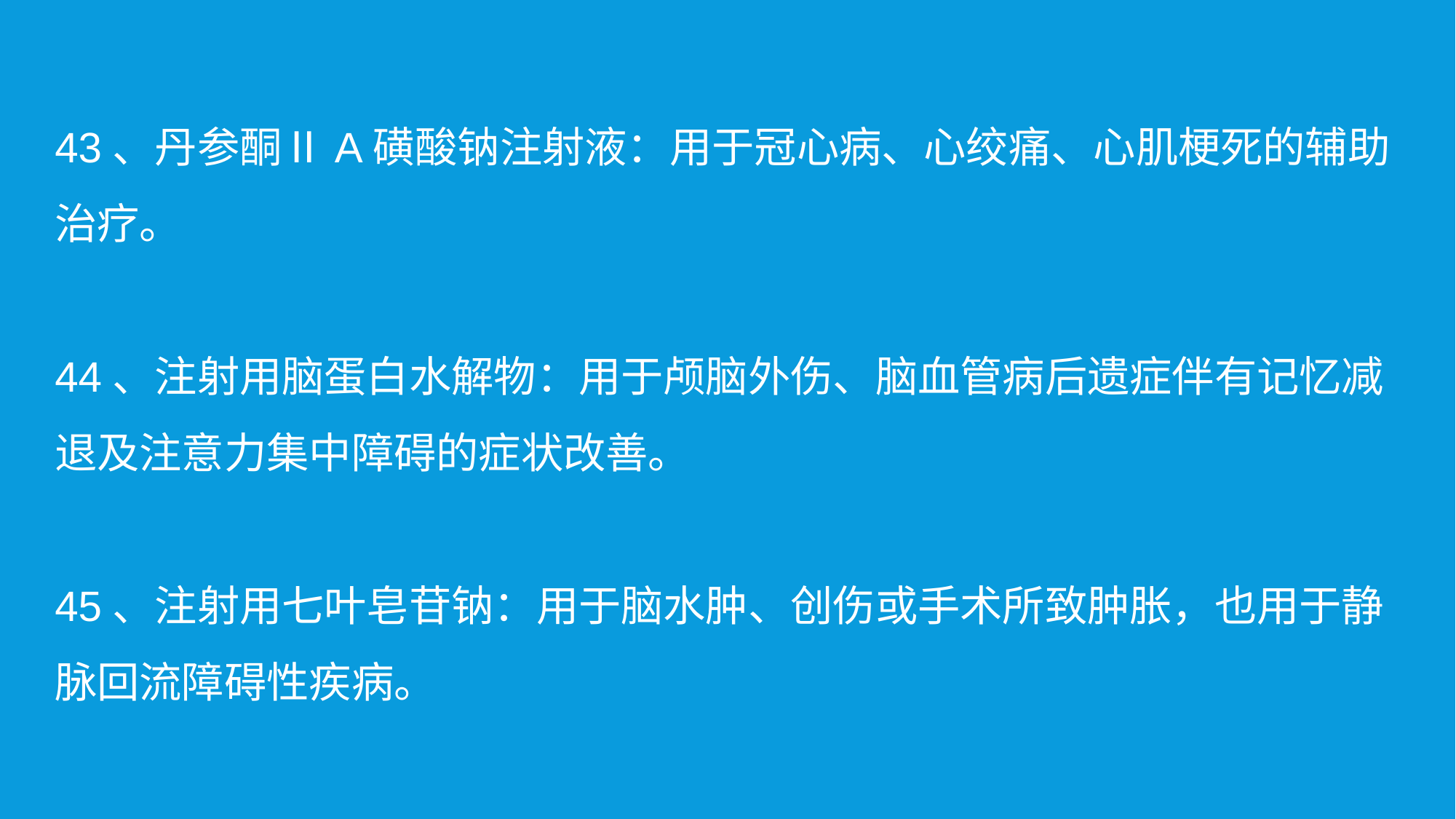

43、丹参酮ⅡA磺酸钠注射液：用于冠心病、心绞痛、心肌梗死的辅助治疗。

44、注射用脑蛋白水解物：用于颅脑外伤、脑血管病后遗症伴有记忆减退及注意力集中障碍的症状改善。

45、注射用七叶皂苷钠：用于脑水肿、创伤或手术所致肿胀，也用于静脉回流障碍性疾病。